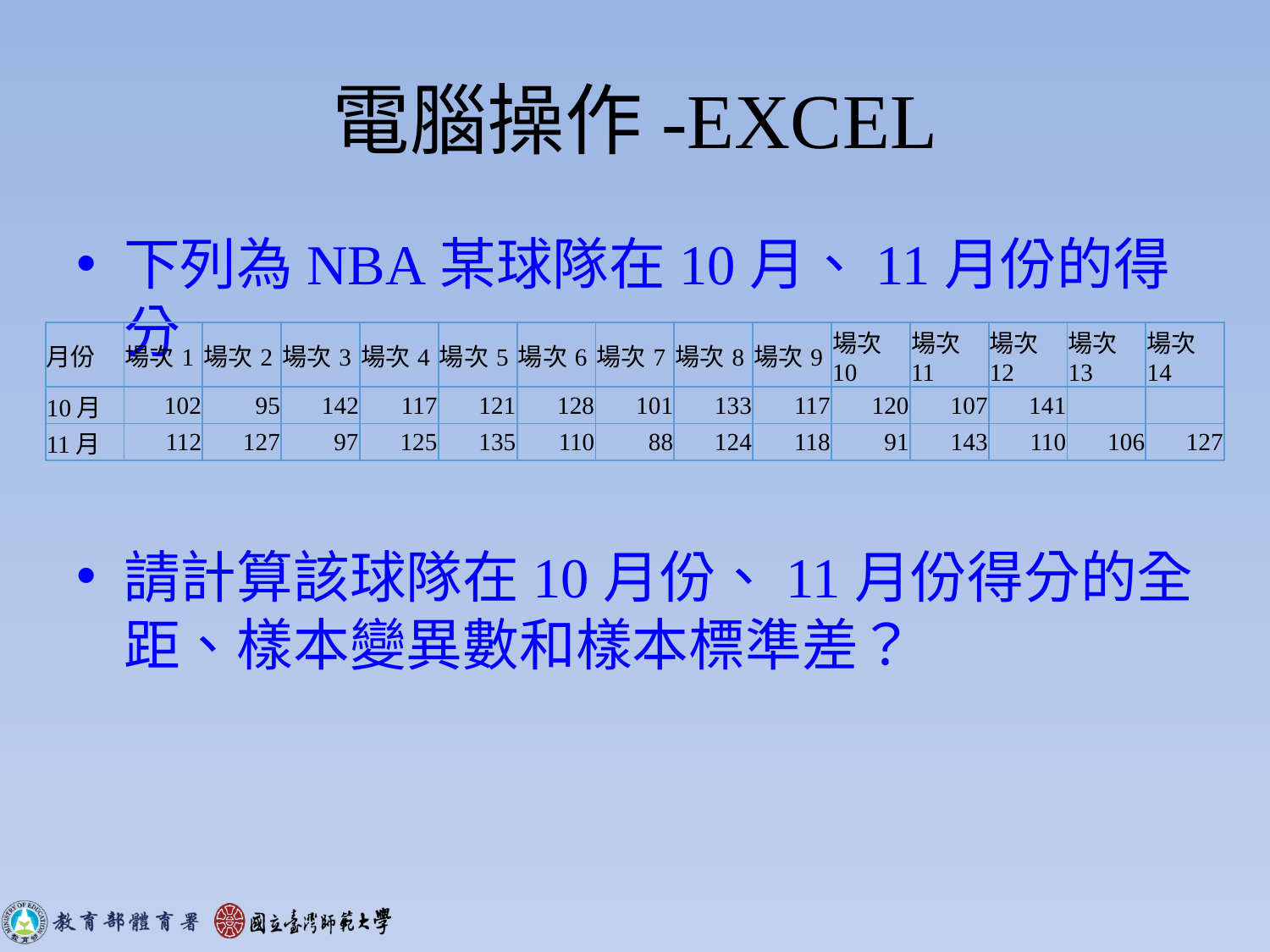

# 電腦操作-EXCEL
下列為NBA某球隊在10月、11月份的得分

請計算該球隊在10月份、11月份得分的全距、樣本變異數和樣本標準差？

| 月份 | 場次1 | 場次2 | 場次3 | 場次4 | 場次5 | 場次6 | 場次7 | 場次8 | 場次9 | 場次10 | 場次11 | 場次12 | 場次13 | 場次14 |
| --- | --- | --- | --- | --- | --- | --- | --- | --- | --- | --- | --- | --- | --- | --- |
| 10月 | 102 | 95 | 142 | 117 | 121 | 128 | 101 | 133 | 117 | 120 | 107 | 141 |  |  |
| 11月 | 112 | 127 | 97 | 125 | 135 | 110 | 88 | 124 | 118 | 91 | 143 | 110 | 106 | 127 |